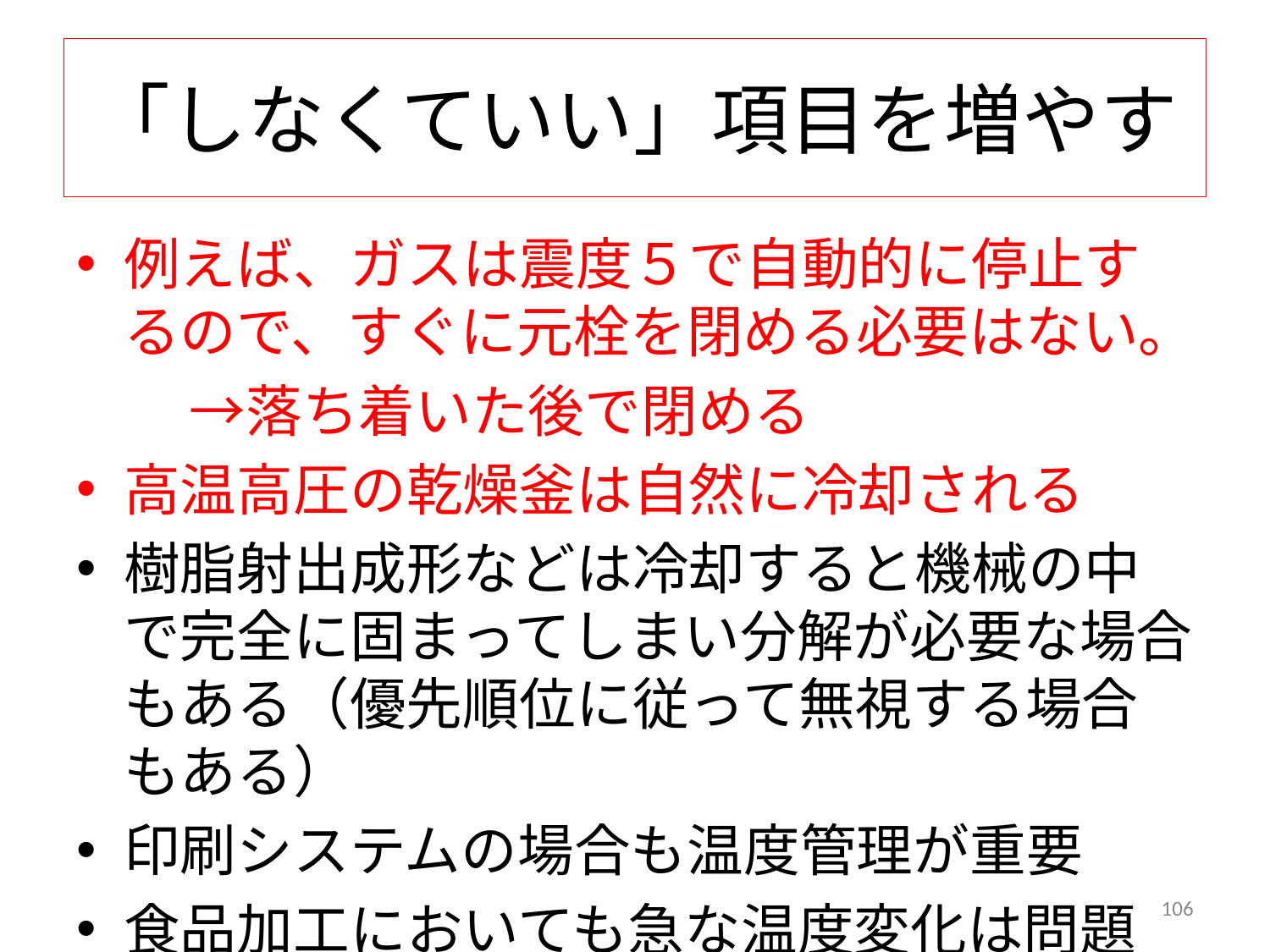

# 「しなくていい」項目を増やす
例えば、ガスは震度５で自動的に停止するので、すぐに元栓を閉める必要はない。
　　→落ち着いた後で閉める
高温高圧の乾燥釜は自然に冷却される
樹脂射出成形などは冷却すると機械の中で完全に固まってしまい分解が必要な場合もある（優先順位に従って無視する場合もある）
印刷システムの場合も温度管理が重要
食品加工においても急な温度変化は問題

106